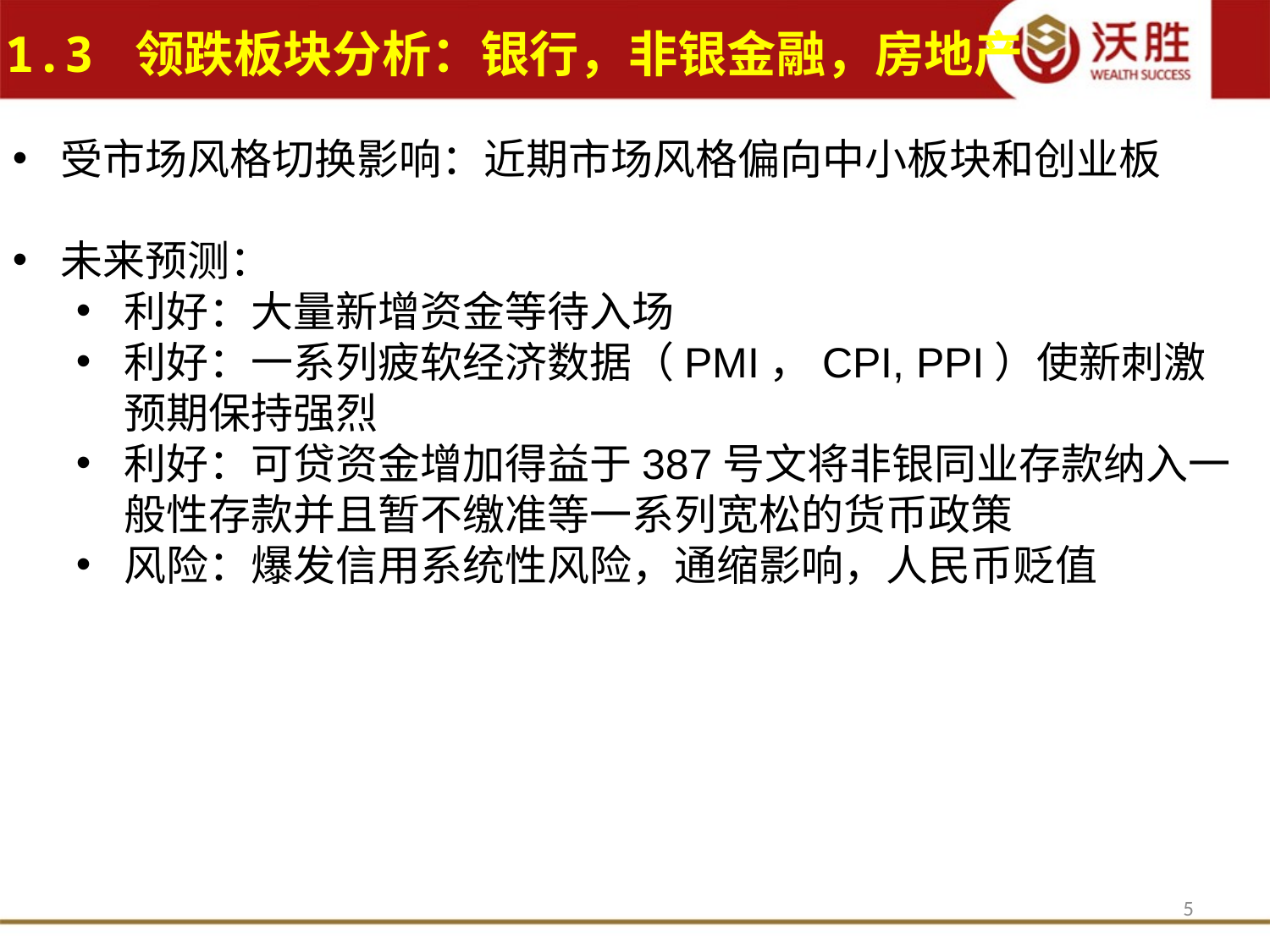

1.3 领跌板块分析：银行，非银金融，房地产
受市场风格切换影响：近期市场风格偏向中小板块和创业板

未来预测：
利好：大量新增资金等待入场
利好：一系列疲软经济数据（PMI，CPI, PPI）使新刺激预期保持强烈
利好：可贷资金增加得益于387号文将非银同业存款纳入一般性存款并且暂不缴准等一系列宽松的货币政策
风险：爆发信用系统性风险，通缩影响，人民币贬值

5